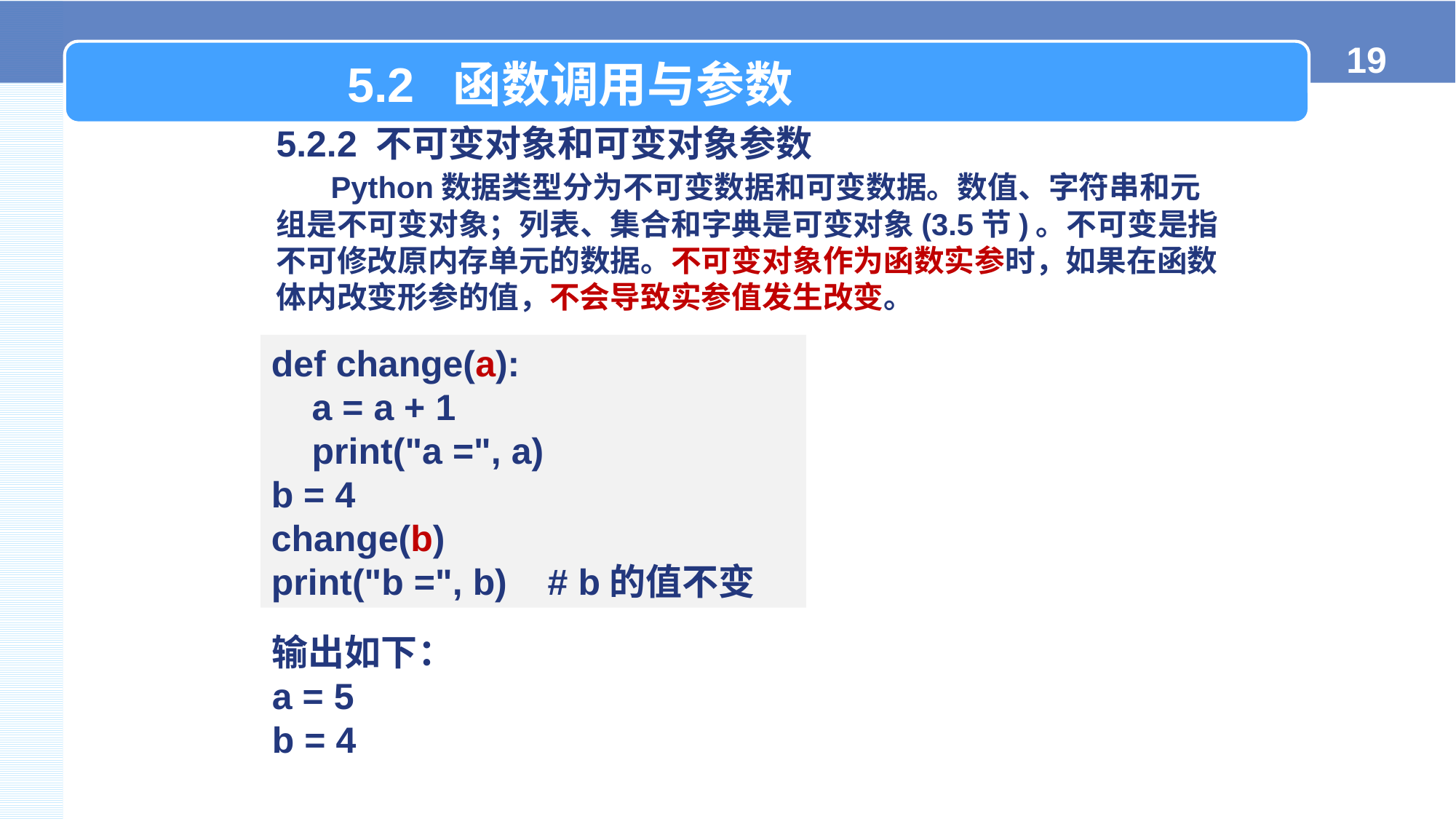

5.2  函数调用与参数
5.2.2 不可变对象和可变对象参数
Python数据类型分为不可变数据和可变数据。数值、字符串和元组是不可变对象；列表、集合和字典是可变对象(3.5节)。不可变是指不可修改原内存单元的数据。不可变对象作为函数实参时，如果在函数体内改变形参的值，不会导致实参值发生改变。
def change(a):
    a = a + 1
    print("a =", a)
b = 4
change(b)
print("b =", b)    # b的值不变
输出如下：
a = 5
b = 4